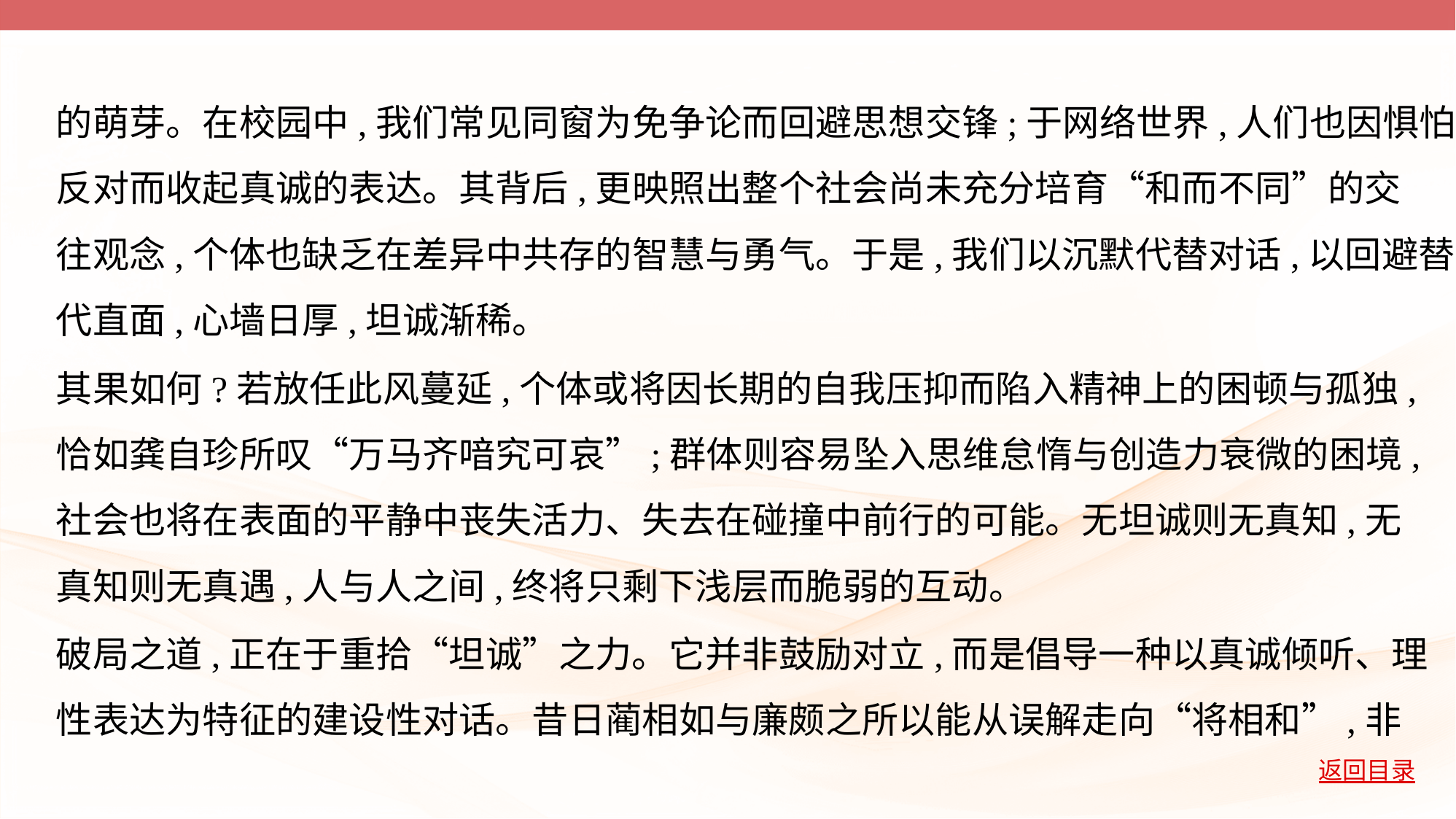

的萌芽。在校园中,我们常见同窗为免争论而回避思想交锋;于网络世界,人们也因惧怕
反对而收起真诚的表达。其背后,更映照出整个社会尚未充分培育“和而不同”的交
往观念,个体也缺乏在差异中共存的智慧与勇气。于是,我们以沉默代替对话,以回避替
代直面,心墙日厚,坦诚渐稀。
其果如何?若放任此风蔓延,个体或将因长期的自我压抑而陷入精神上的困顿与孤独,
恰如龚自珍所叹“万马齐喑究可哀”;群体则容易坠入思维怠惰与创造力衰微的困境,
社会也将在表面的平静中丧失活力、失去在碰撞中前行的可能。无坦诚则无真知,无
真知则无真遇,人与人之间,终将只剩下浅层而脆弱的互动。
破局之道,正在于重拾“坦诚”之力。它并非鼓励对立,而是倡导一种以真诚倾听、理
性表达为特征的建设性对话。昔日蔺相如与廉颇之所以能从误解走向“将相和”,非